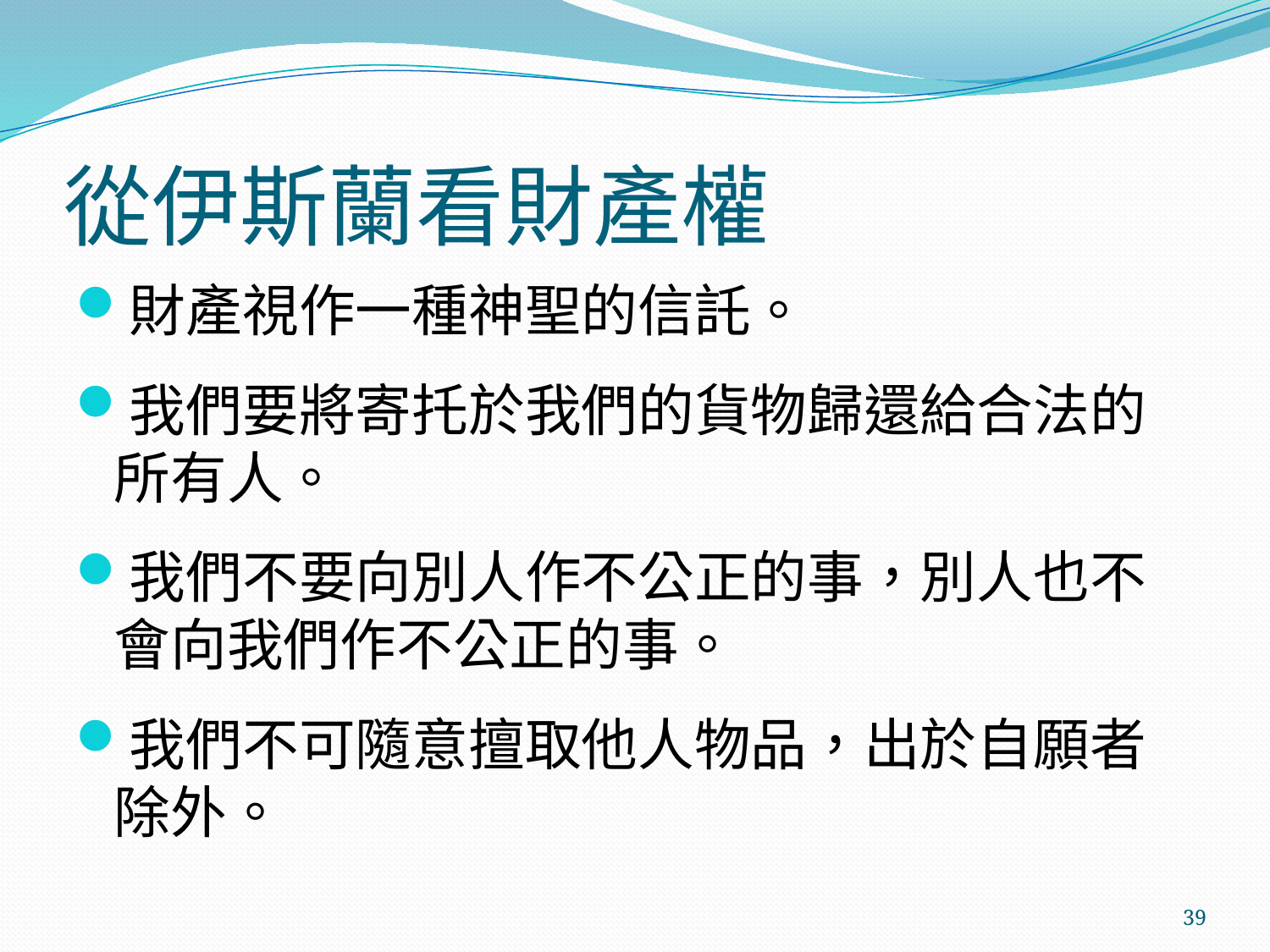

# 從伊斯蘭看財產權
財產視作一種神聖的信託。
我們要將寄托於我們的貨物歸還給合法的所有人。
我們不要向別人作不公正的事，別人也不會向我們作不公正的事。
我們不可隨意擅取他人物品，出於自願者除外。

39